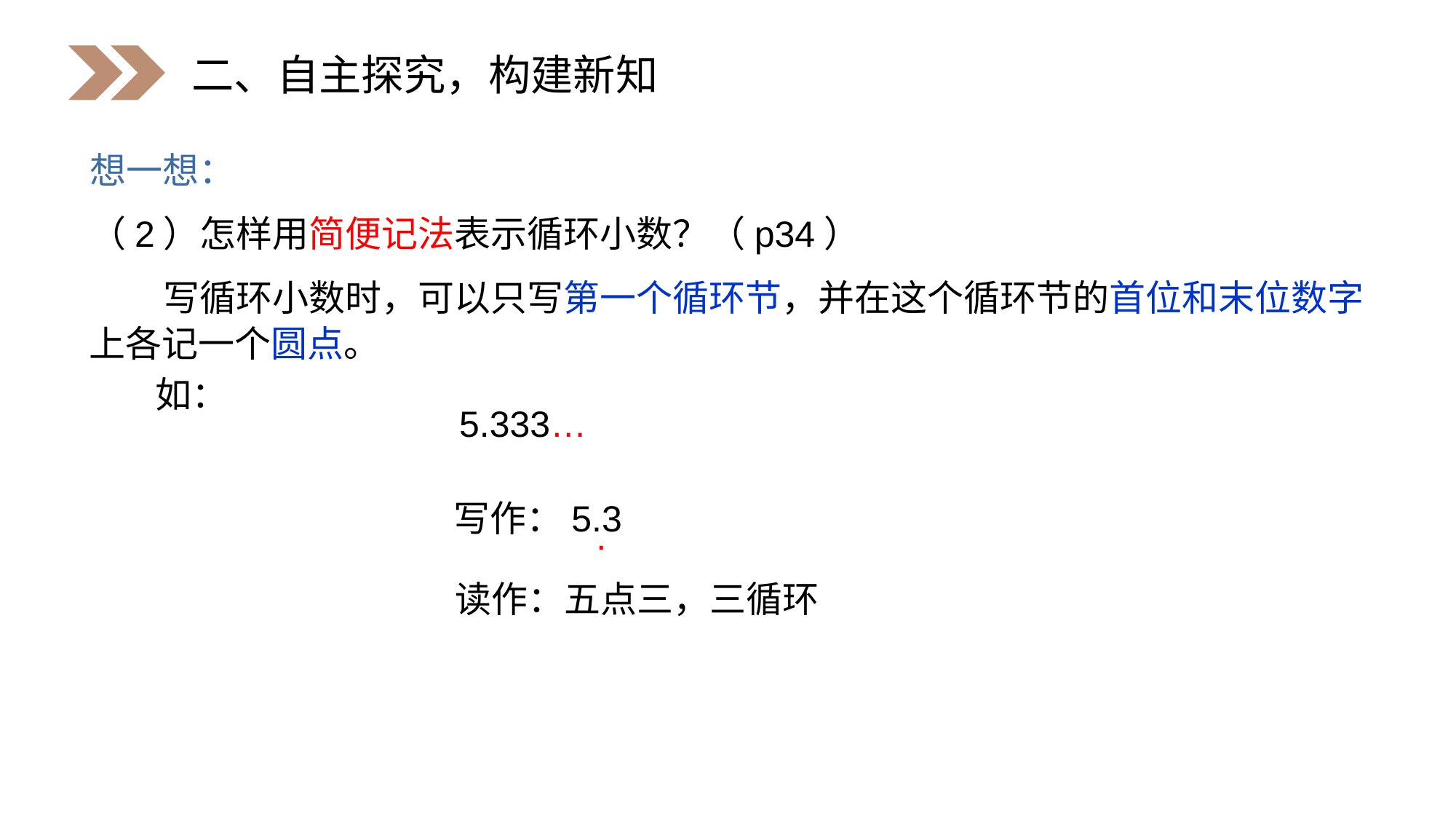

二、自主探究，构建新知
想一想：
（2）怎样用简便记法表示循环小数？（p34）
        写循环小数时，可以只写第一个循环节，并在这个循环节的首位和末位数字上各记一个圆点。
       如：
5.333…
写作：5.3
·
读作：五点三，三循环